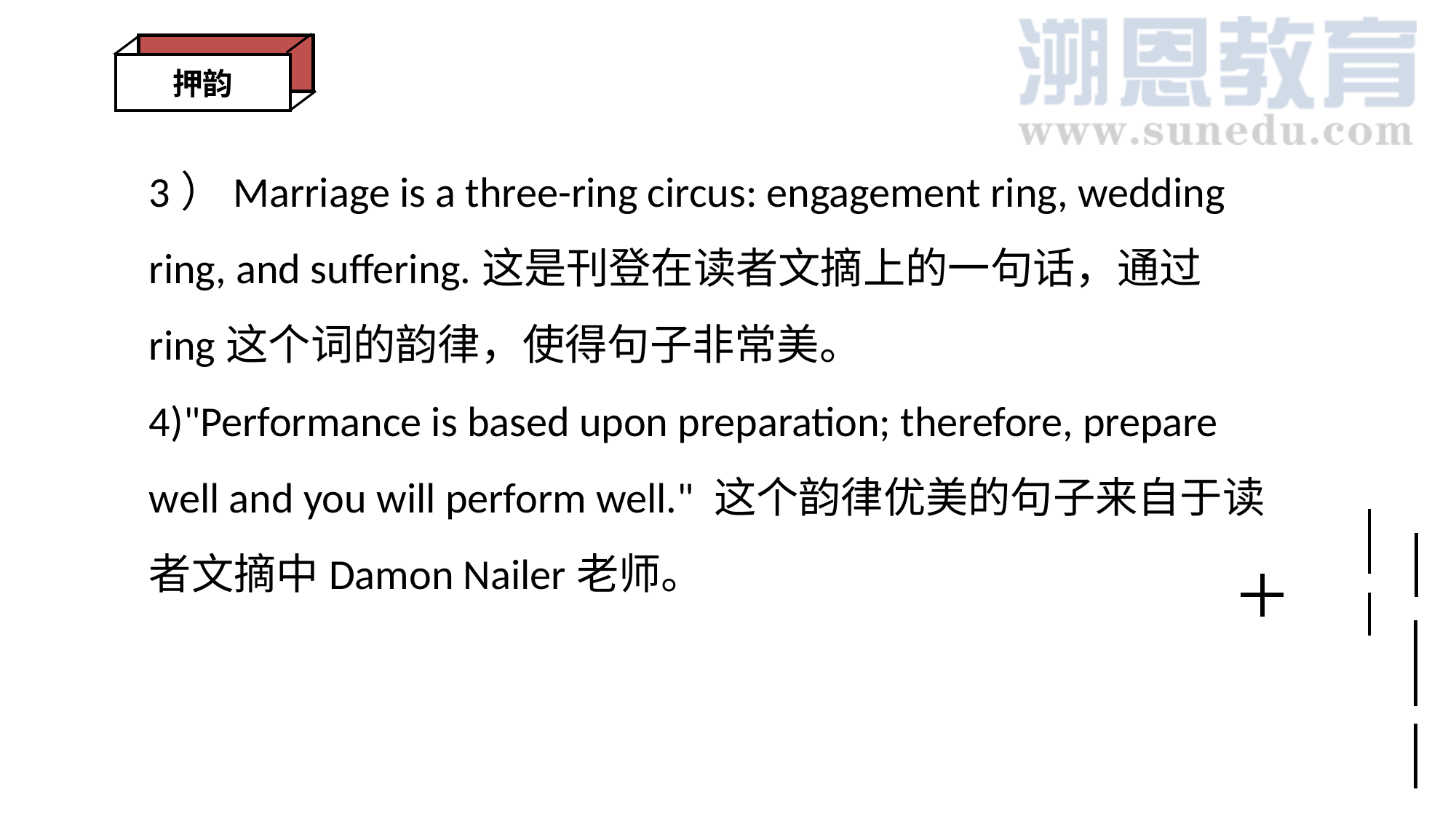

押韵
3）Marriage is a three-ring circus: engagement ring, wedding ring, and suffering.这是刊登在读者文摘上的一句话，通过ring这个词的韵律，使得句子非常美。
4)"Performance is based upon preparation; therefore, prepare well and you will perform well." 这个韵律优美的句子来自于读者文摘中Damon Nailer老师。